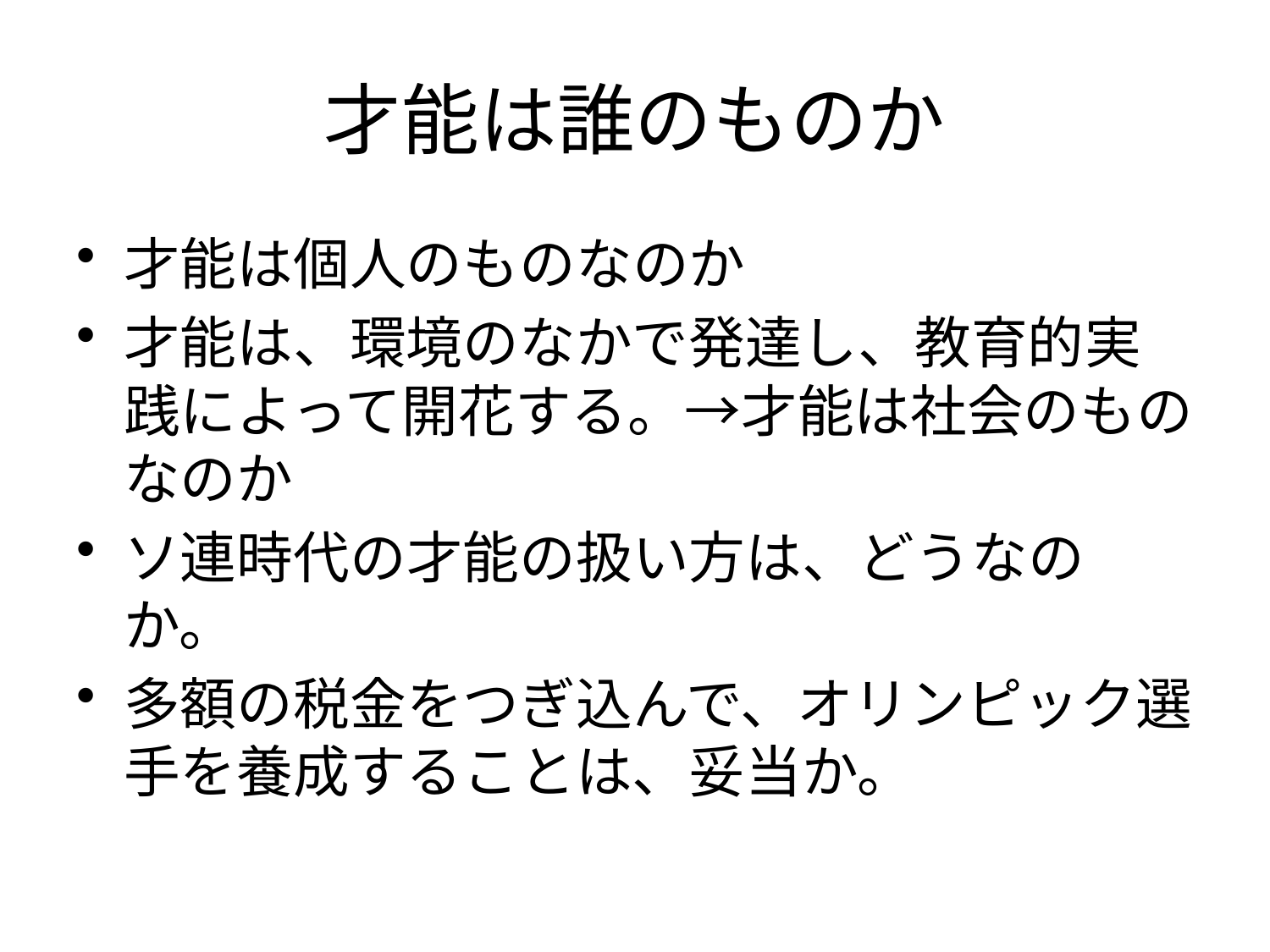

# 才能は誰のものか
才能は個人のものなのか
才能は、環境のなかで発達し、教育的実践によって開花する。→才能は社会のものなのか
ソ連時代の才能の扱い方は、どうなのか。
多額の税金をつぎ込んで、オリンピック選手を養成することは、妥当か。